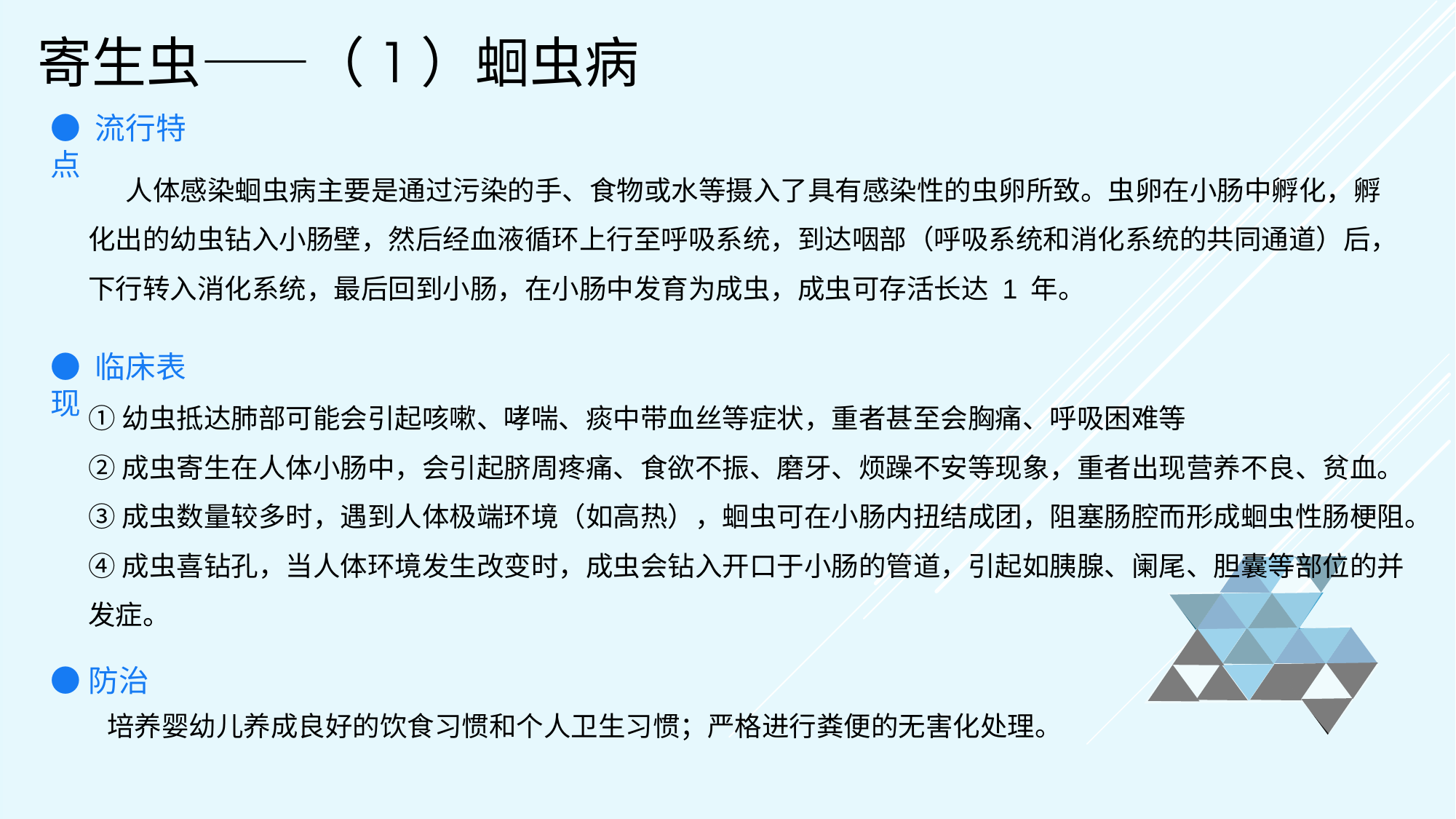

# 寄生虫——（1）蛔虫病
● 流行特点
     人体感染蛔虫病主要是通过污染的手、食物或水等摄入了具有感染性的虫卵所致。虫卵在小肠中孵化，孵化出的幼虫钻入小肠壁，然后经血液循环上行至呼吸系统，到达咽部（呼吸系统和消化系统的共同通道）后，下行转入消化系统，最后回到小肠，在小肠中发育为成虫，成虫可存活长达 1 年。
● 临床表现
①幼虫抵达肺部可能会引起咳嗽、哮喘、痰中带血丝等症状，重者甚至会胸痛、呼吸困难等
②成虫寄生在人体小肠中，会引起脐周疼痛、食欲不振、磨牙、烦躁不安等现象，重者出现营养不良、贫血。
③成虫数量较多时，遇到人体极端环境（如高热），蛔虫可在小肠内扭结成团，阻塞肠腔而形成蛔虫性肠梗阻。
④成虫喜钻孔，当人体环境发生改变时，成虫会钻入开口于小肠的管道，引起如胰腺、阑尾、胆囊等部位的并发症。
●防治
培养婴幼儿养成良好的饮食习惯和个人卫生习惯；严格进行粪便的无害化处理。